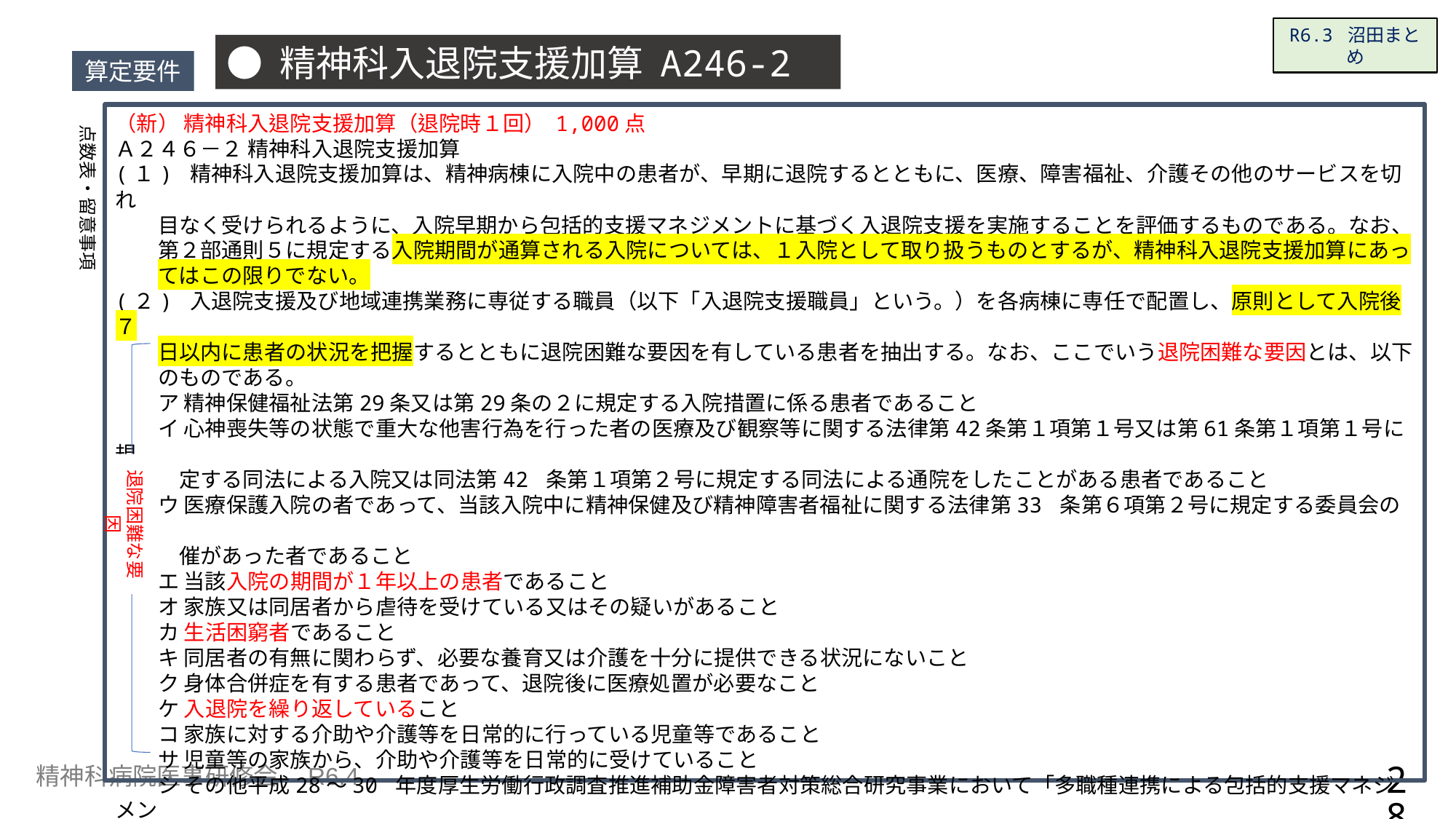

R6.3 沼田まとめ
● 精神科入退院支援加算 A246-2
算定要件
点数表・留意事項
（新） 精神科入退院支援加算（退院時１回） 1,000点
Ａ２４６－２ 精神科入退院支援加算
(１) 精神科入退院支援加算は、精神病棟に入院中の患者が、早期に退院するとともに、医療、障害福祉、介護その他のサービスを切れ
　　目なく受けられるように、入院早期から包括的支援マネジメントに基づく入退院支援を実施することを評価するものである。なお、
　　第２部通則５に規定する入院期間が通算される入院については、１入院として取り扱うものとするが、精神科入退院支援加算にあっ
　　てはこの限りでない。
(２) 入退院支援及び地域連携業務に専従する職員（以下「入退院支援職員」という。）を各病棟に専任で配置し、原則として入院後７
　　日以内に患者の状況を把握するとともに退院困難な要因を有している患者を抽出する。なお、ここでいう退院困難な要因とは、以下
　　のものである。
　　ア 精神保健福祉法第29条又は第29条の２に規定する入院措置に係る患者であること
　　イ 心神喪失等の状態で重大な他害行為を行った者の医療及び観察等に関する法律第42条第１項第１号又は第61条第１項第１号に規
　　　定する同法による入院又は同法第42 条第１項第２号に規定する同法による通院をしたことがある患者であること
　　ウ 医療保護入院の者であって、当該入院中に精神保健及び精神障害者福祉に関する法律第33 条第６項第２号に規定する委員会の開
　　　催があった者であること
　　エ 当該入院の期間が１年以上の患者であること
　　オ 家族又は同居者から虐待を受けている又はその疑いがあること
　　カ 生活困窮者であること
　　キ 同居者の有無に関わらず、必要な養育又は介護を十分に提供できる状況にないこと
　　ク 身体合併症を有する患者であって、退院後に医療処置が必要なこと
　　ケ 入退院を繰り返していること
　　コ 家族に対する介助や介護等を日常的に行っている児童等であること
　　サ 児童等の家族から、介助や介護等を日常的に受けていること
　　シ その他平成28～30 年度厚生労働行政調査推進補助金障害者対策総合研究事業において「多職種連携による包括的支援マネジメン
　　　トに関する研究」の研究班が作成した、別紙様式51 に掲げる「包括的支援マネジメント 実践ガイド」における「包括的支援マネ
　　　ジメント 導入基準」を１つ以上満たす者であること（この場合、「包括的支援マネジメント 導入基準」のうち該当するものを診
　　　療録等に添付又は記載すること。）

退院困難な要因
28